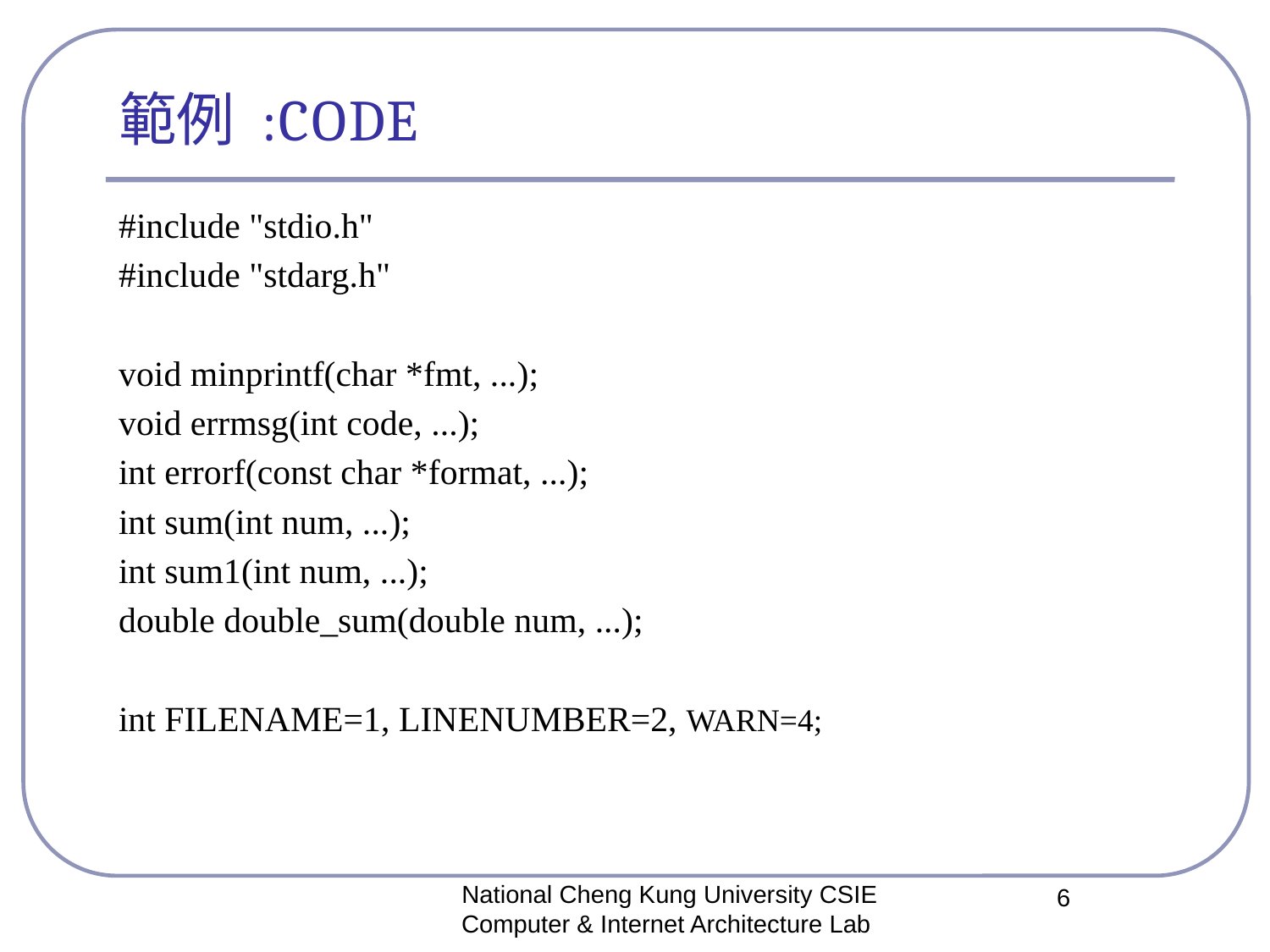

# 範例 :CODE
#include "stdio.h"
#include "stdarg.h"

void minprintf(char *fmt, ...);
void errmsg(int code, ...);
int errorf(const char *format, ...);
int sum(int num, ...);
int sum1(int num, ...);
double double_sum(double num, ...);

int FILENAME=1, LINENUMBER=2, WARN=4;

National Cheng Kung University CSIE Computer & Internet Architecture Lab
6